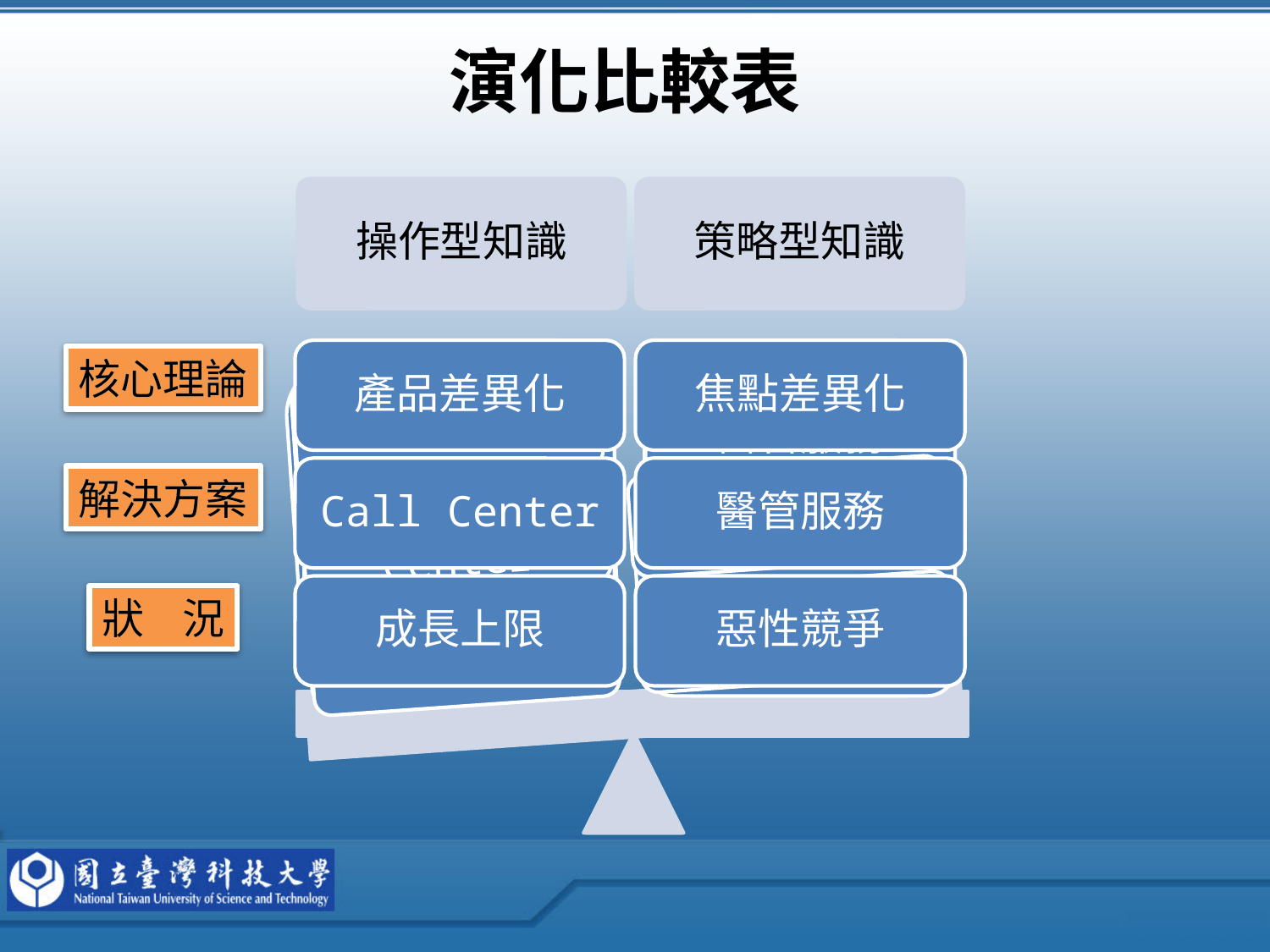

演化比較表

操作型知識

策略型知識

產品差異化

焦點差異化

成長上限

惡性競爭
核心理論
核心理論

Call Center

醫管服務

成長上限

Call Center

產品差異化

Call Center

醫管服務

醫管服務
解決方案
解決方案

Call Center

惡性競爭

成長上限

惡性競爭

成長上限

成長上限

惡性競爭

惡性競爭
狀    況
狀    況

成長上限